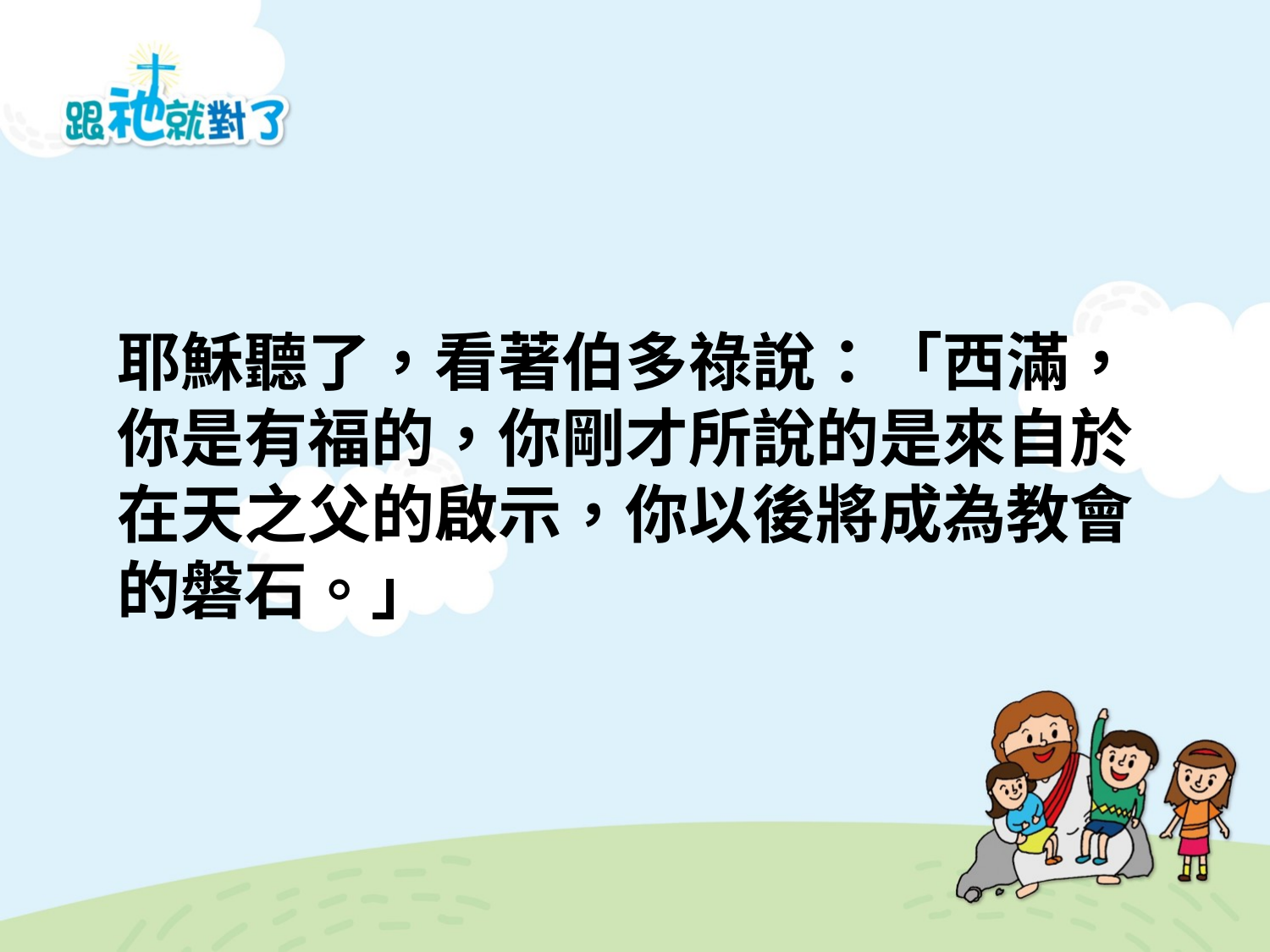

耶穌聽了，看著伯多祿說：「西滿，你是有福的，你剛才所說的是來自於在天之父的啟示，你以後將成為教會的磐石。」